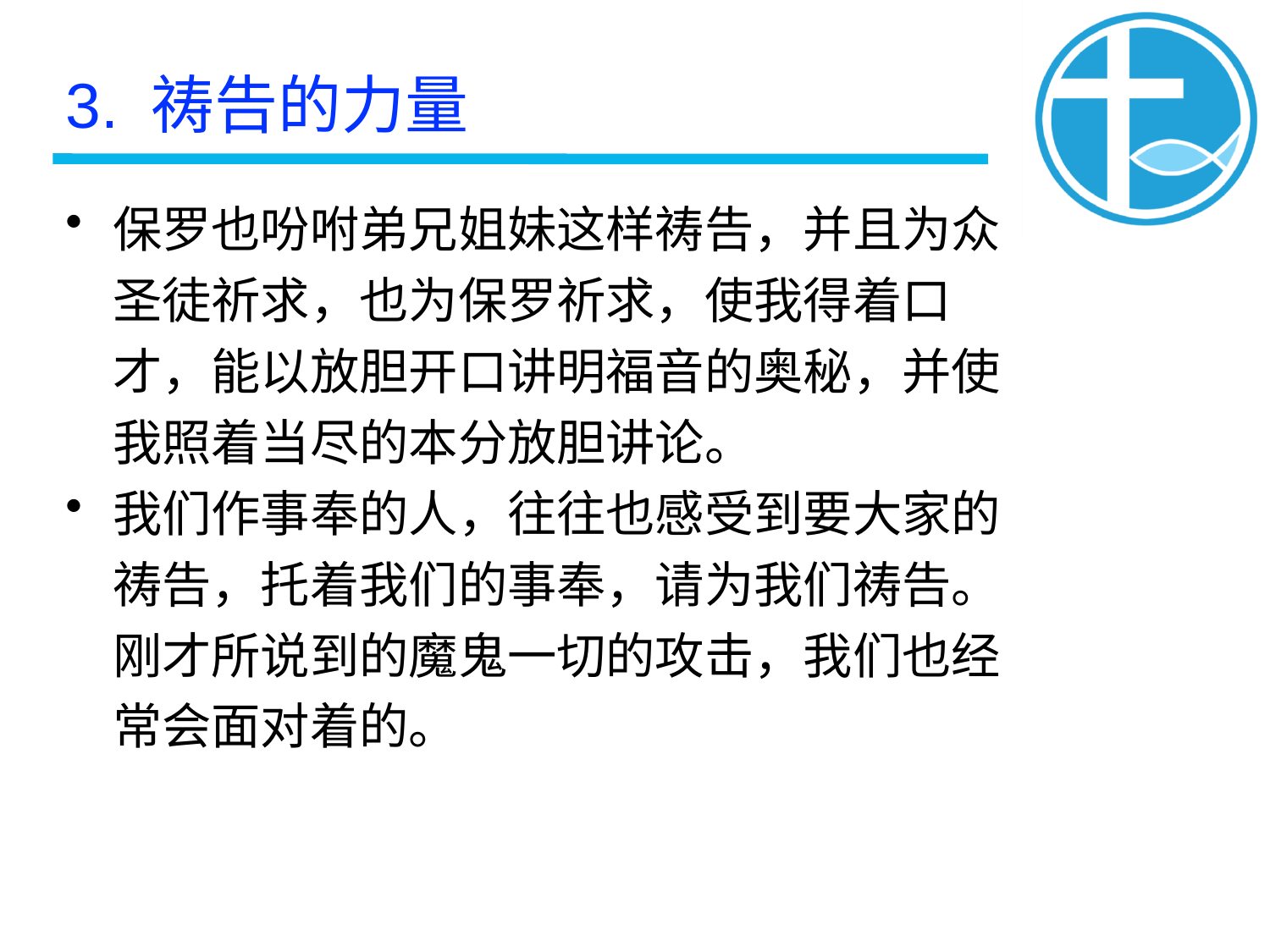

3. 祷告的力量
保罗也吩咐弟兄姐妹这样祷告，并且为众圣徒祈求，也为保罗祈求，使我得着口才，能以放胆开口讲明福音的奥秘，并使我照着当尽的本分放胆讲论。
我们作事奉的人，往往也感受到要大家的祷告，托着我们的事奉，请为我们祷告。刚才所说到的魔鬼一切的攻击，我们也经常会面对着的。